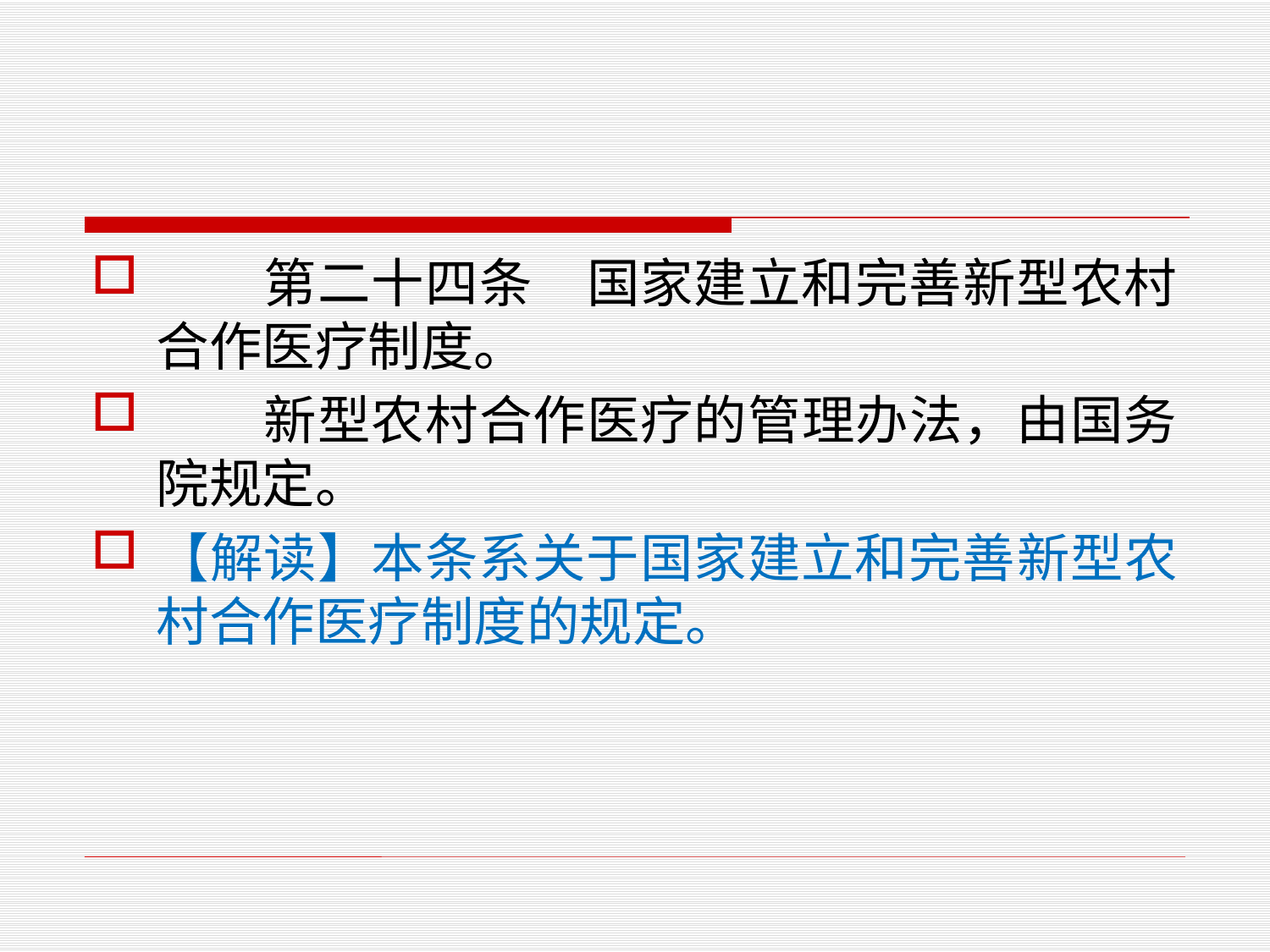

第二十四条　国家建立和完善新型农村合作医疗制度。
　　新型农村合作医疗的管理办法，由国务院规定。
【解读】本条系关于国家建立和完善新型农村合作医疗制度的规定。